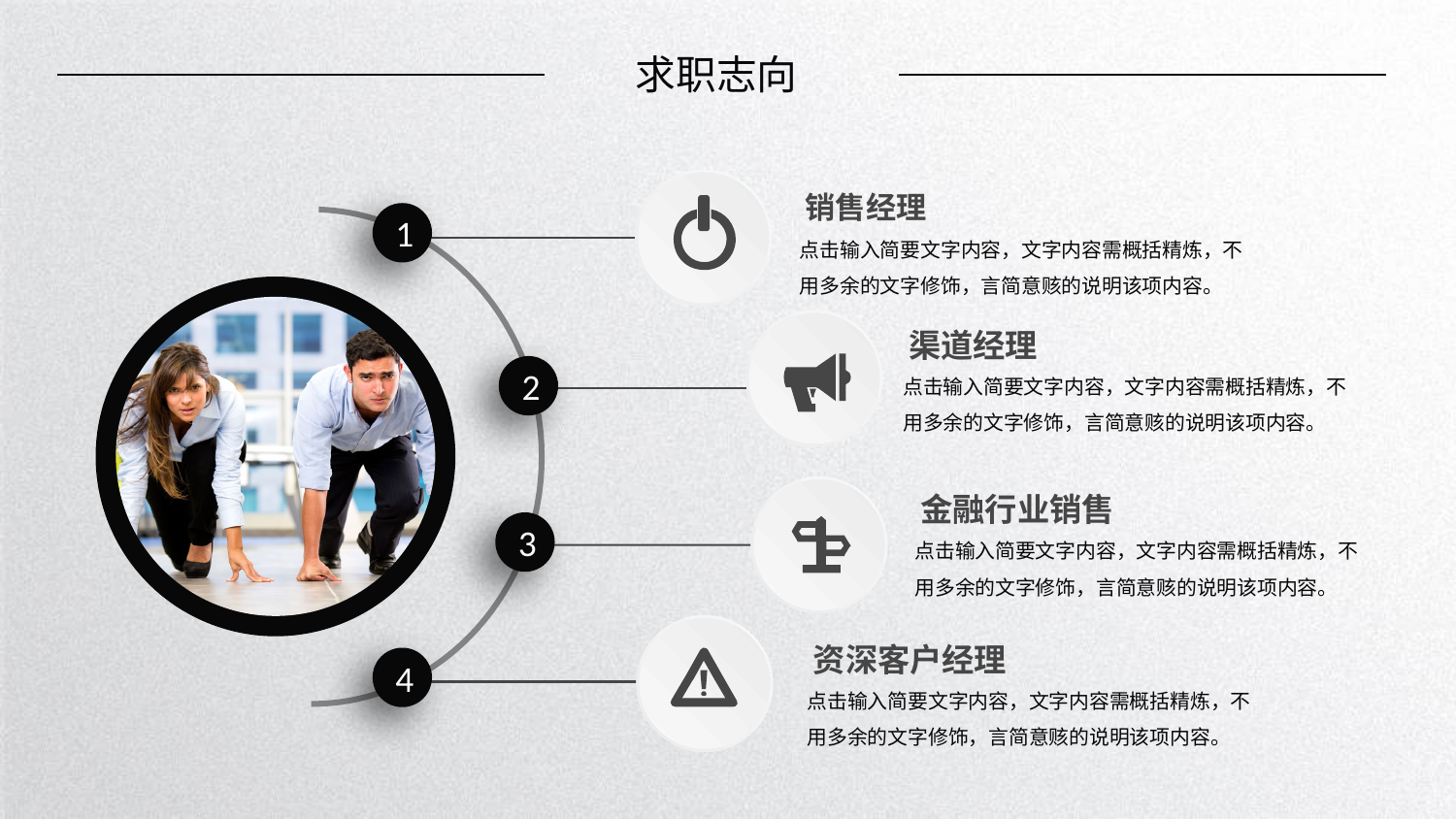

求职志向

销售经理
1
点击输入简要文字内容，文字内容需概括精炼，不用多余的文字修饰，言简意赅的说明该项内容。

渠道经理
点击输入简要文字内容，文字内容需概括精炼，不用多余的文字修饰，言简意赅的说明该项内容。
2

金融行业销售
3
点击输入简要文字内容，文字内容需概括精炼，不用多余的文字修饰，言简意赅的说明该项内容。

资深客户经理
4
点击输入简要文字内容，文字内容需概括精炼，不用多余的文字修饰，言简意赅的说明该项内容。
延时演讲文字，不用可删除